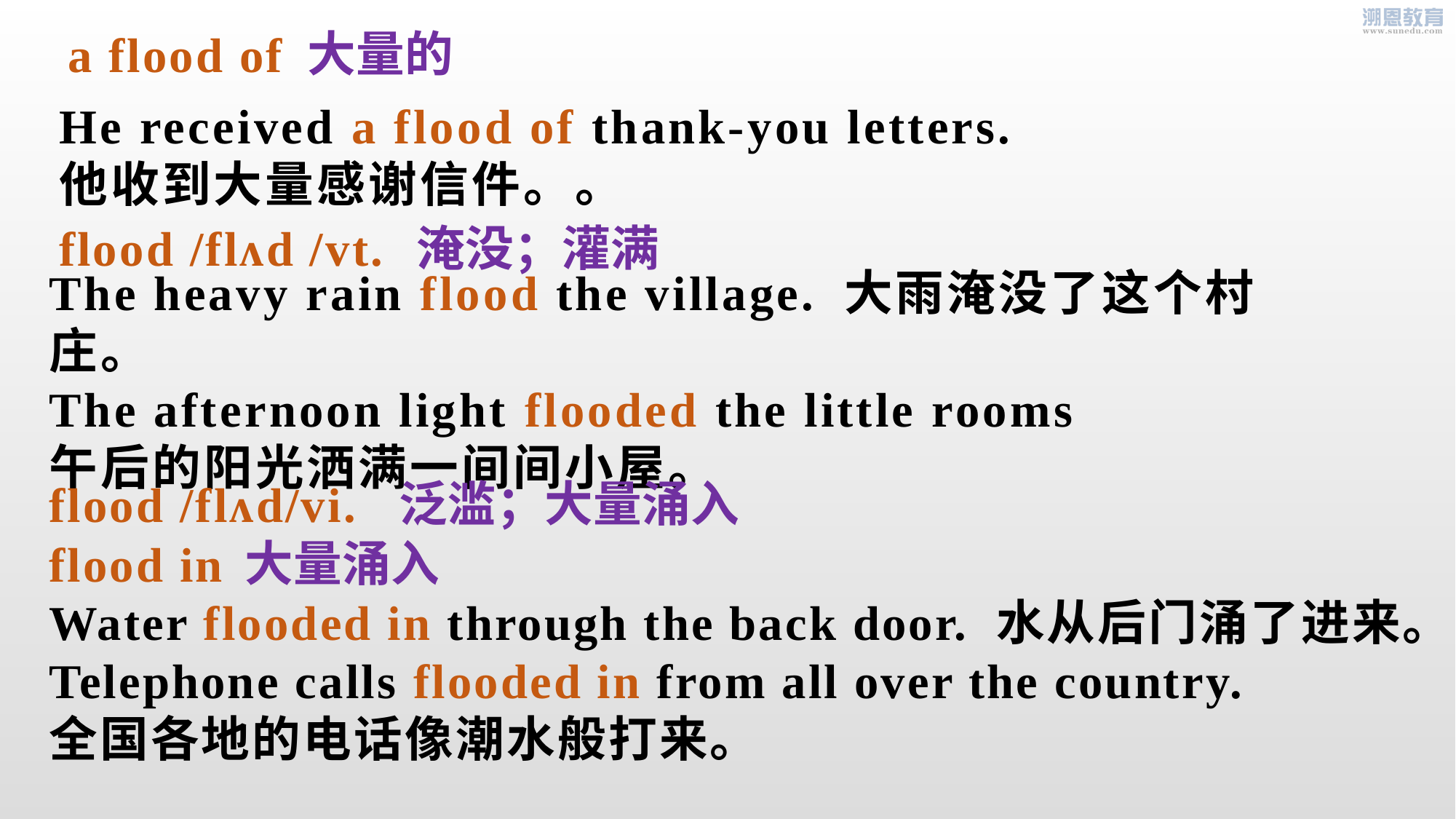

a flood of
大量的
He received a flood of thank-you letters.
他收到大量感谢信件。。
flood /flʌd /vt.
 淹没；灌满
The heavy rain flood the village. 大雨淹没了这个村庄。
The afternoon light flooded the little rooms
午后的阳光洒满一间间小屋。
flood /flʌd/vi.
泛滥；大量涌入
大量涌入
flood in
Water flooded in through the back door. 水从后门涌了进来。
Telephone calls flooded in from all over the country.
全国各地的电话像潮水般打来。